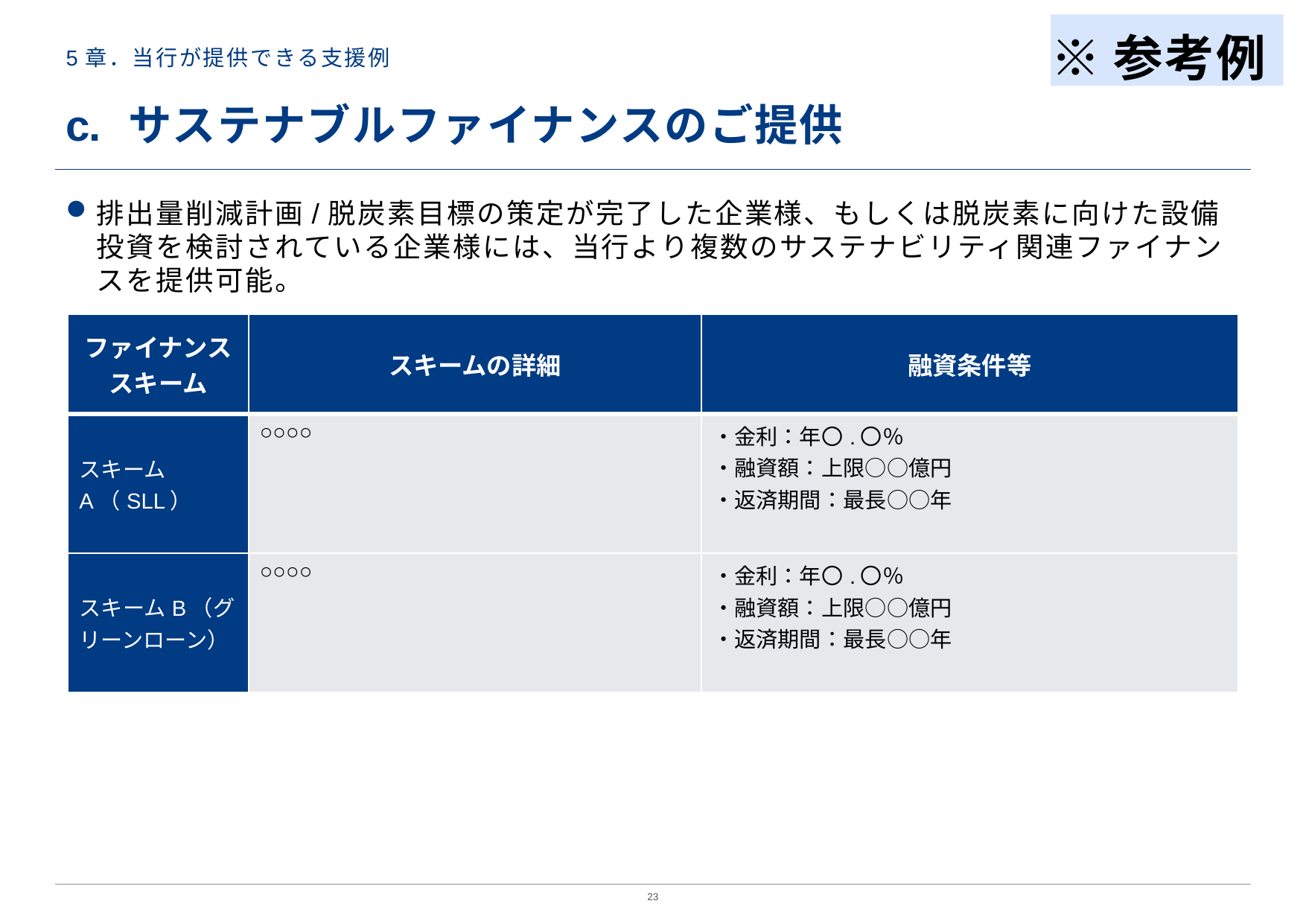

※参考例
# 5章．当行が提供できる支援例
サステナブルファイナンスのご提供
排出量削減計画/脱炭素目標の策定が完了した企業様、もしくは脱炭素に向けた設備投資を検討されている企業様には、当行より複数のサステナビリティ関連ファイナンスを提供可能。
| ファイナンススキーム | スキームの詳細 | 融資条件等 |
| --- | --- | --- |
| スキームA（SLL） | ○○○○ | ・金利：年〇.〇％ ・融資額：上限○○億円 ・返済期間：最長○○年 |
| スキームB（グリーンローン） | ○○○○ | ・金利：年〇.〇％ ・融資額：上限○○億円 ・返済期間：最長○○年 |